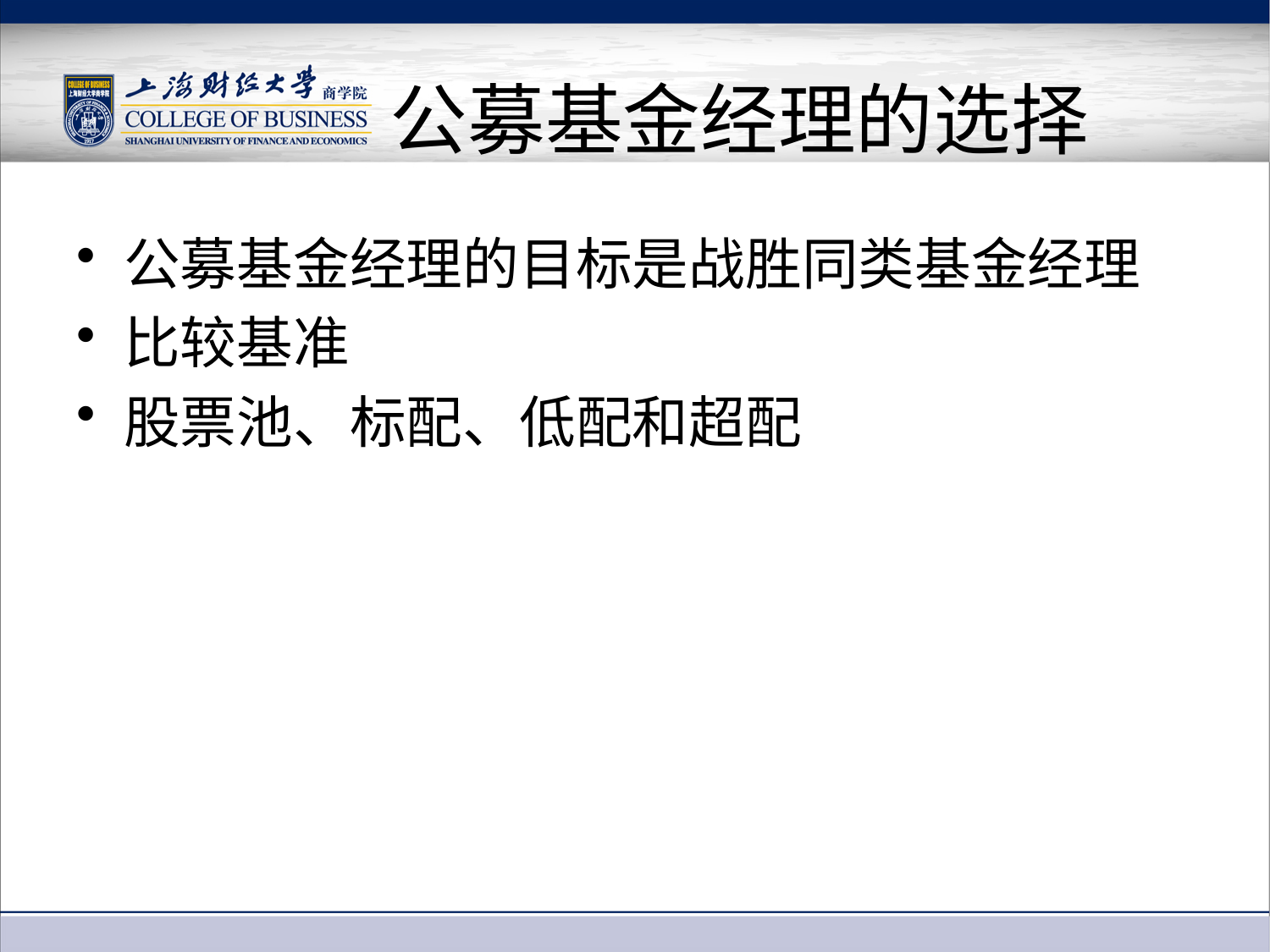

# 公募基金经理的选择
公募基金经理的目标是战胜同类基金经理
比较基准
股票池、标配、低配和超配